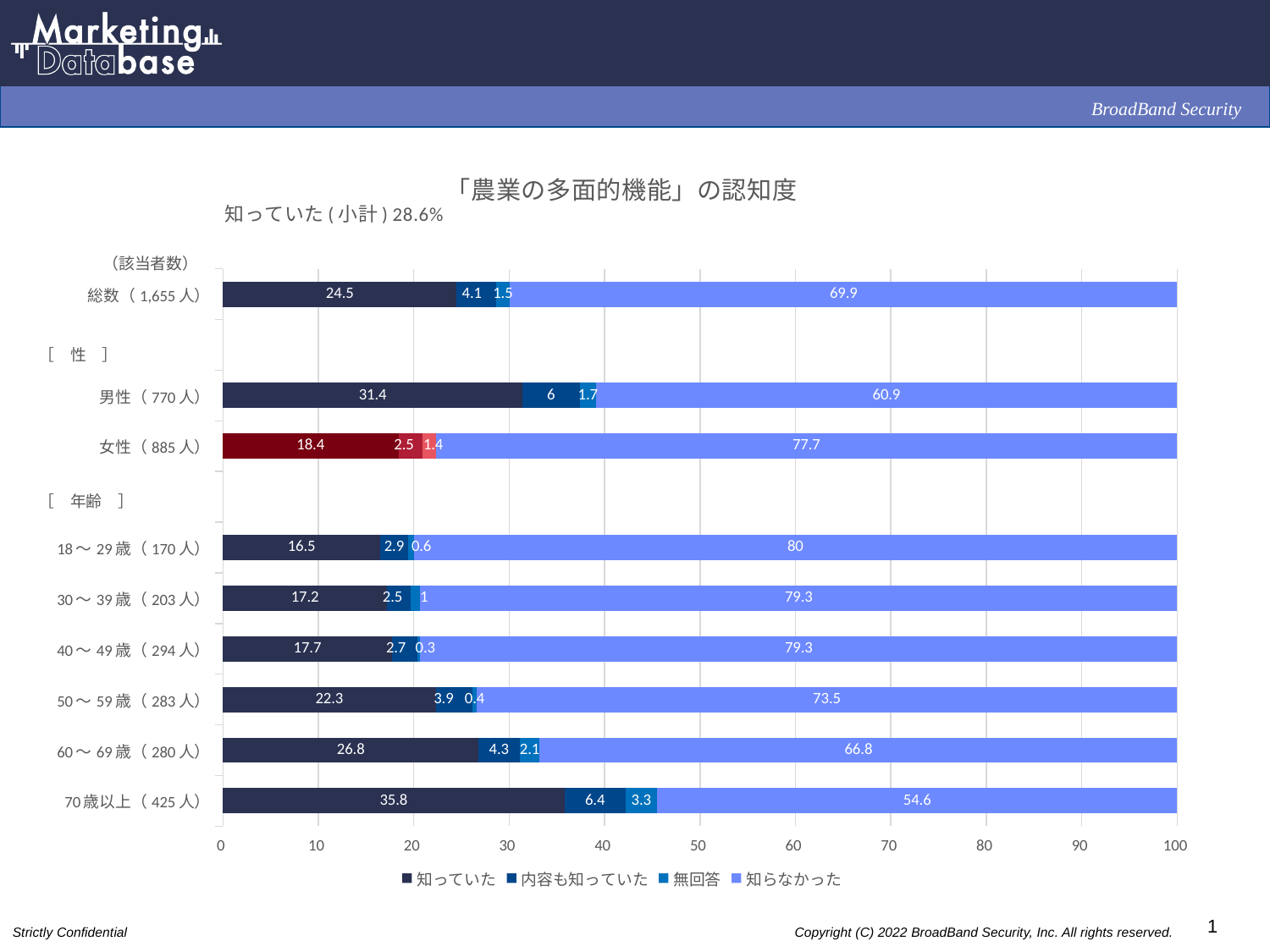

### Chart: 「農業の多面的機能」の認知度

| Category | 知っていた | 内容も知っていた | 無回答 | 知らなかった |
|---|---|---|---|---|
| 総数（1,655人） | 24.5 | 4.1 | 1.5 | 69.9 |
|  | None | None | None | None |
| 男性（770人） | 31.4 | 6.0 | 1.7 | 60.9 |
| 女性（885人） | 18.4 | 2.5 | 1.4 | 77.7 |
|  | None | None | None | None |
| 18～29歳（170人） | 16.5 | 2.9 | 0.6 | 80.0 |
| 30～39歳（203人） | 17.2 | 2.5 | 1.0 | 79.3 |
| 40～49歳（294人） | 17.7 | 2.7 | 0.3 | 79.3 |
| 50～59歳（283人） | 22.3 | 3.9 | 0.4 | 73.5 |
| 60～69歳（280人） | 26.8 | 4.3 | 2.1 | 66.8 |
| 70歳以上（425人） | 35.8 | 6.4 | 3.3 | 54.6 |